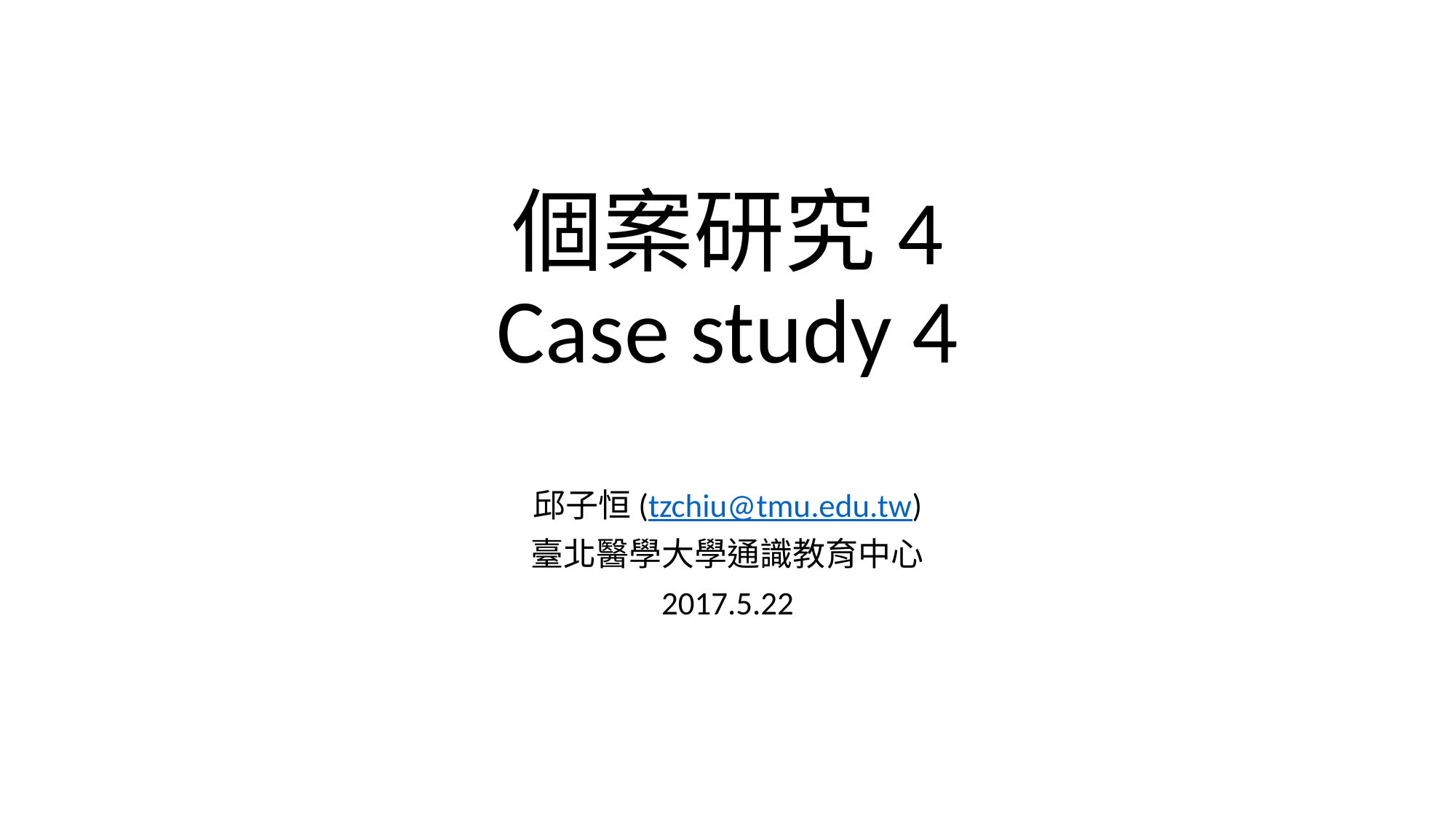

# 個案研究4 Case study 4

邱子恒(tzchiu@tmu.edu.tw)
臺北醫學大學通識教育中心
2017.5.22